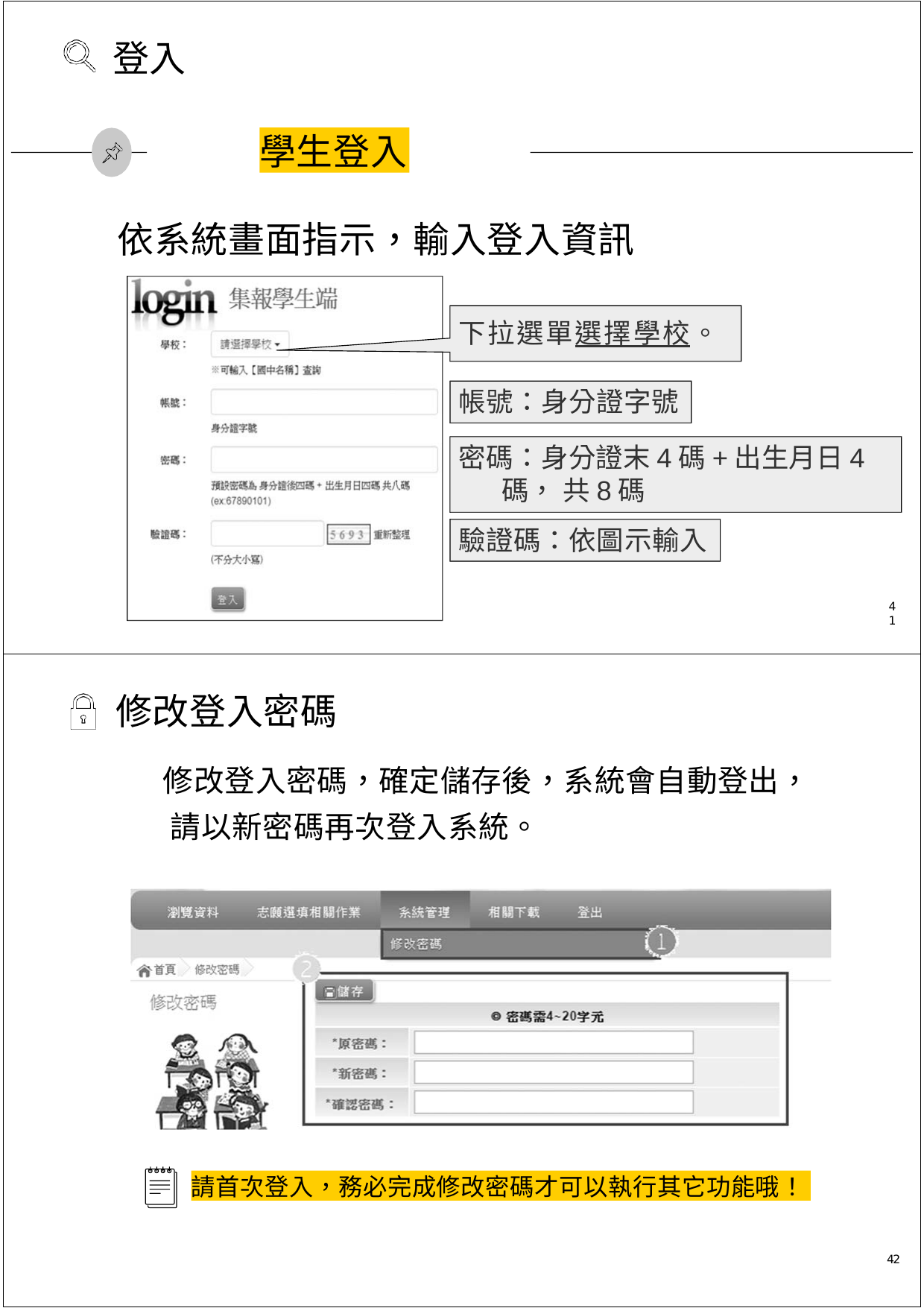

登入

學生登入

依系統畫面指示，輸入登入資訊

下拉選單選擇學校。

帳號：身分證字號

密碼：身分證末4碼+出生月日4碼， 共8碼

驗證碼：依圖示輸入
41

修改登入密碼
修改登入密碼，確定儲存後，系統會自動登出， 請以新密碼再次登入系統。

請首次登入，務必完成修改密碼才可以執行其它功能哦！
42